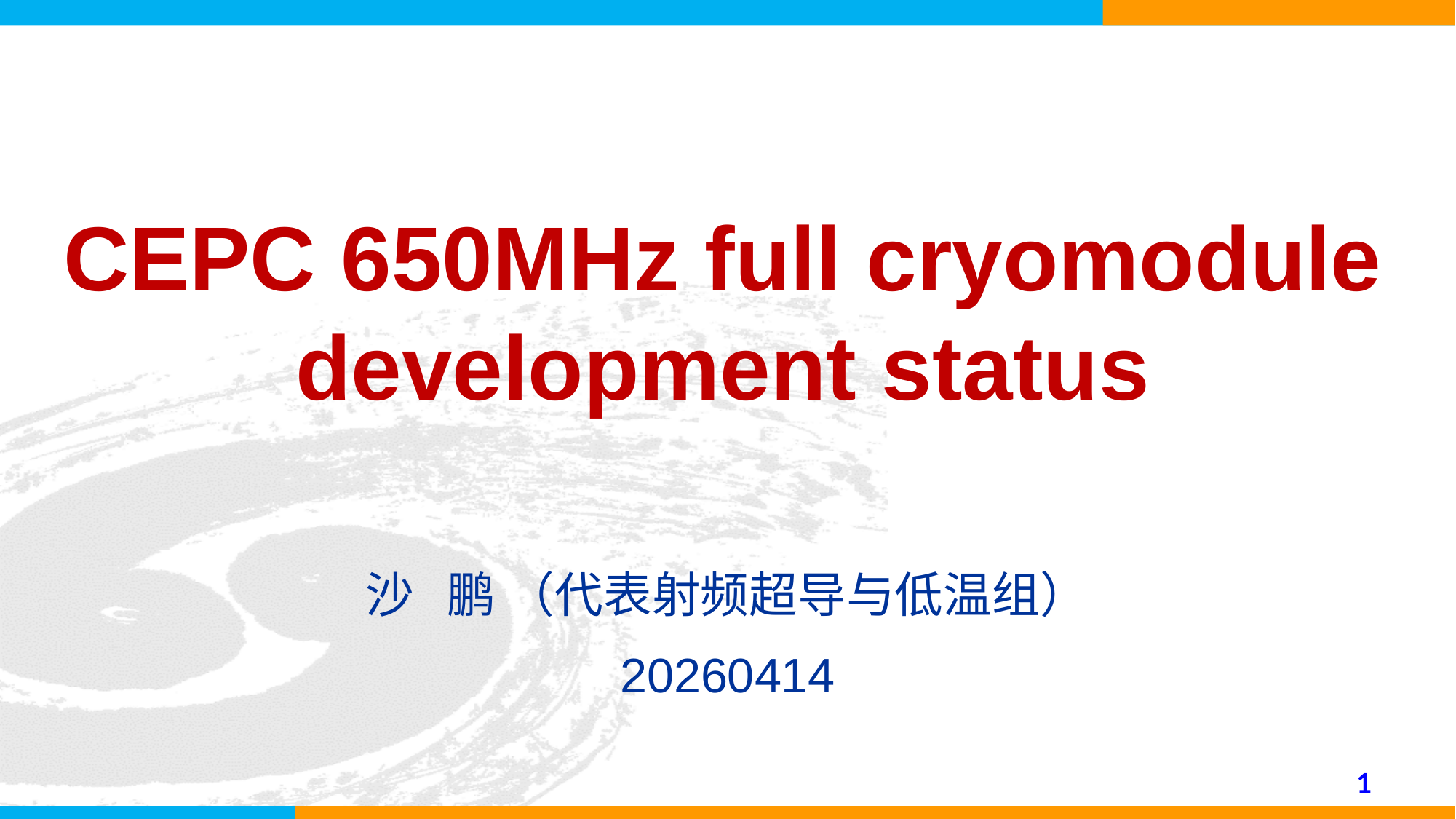

CEPC 650MHz full cryomodule development status
沙   鹏 （代表射频超导与低温组）
20260414
1